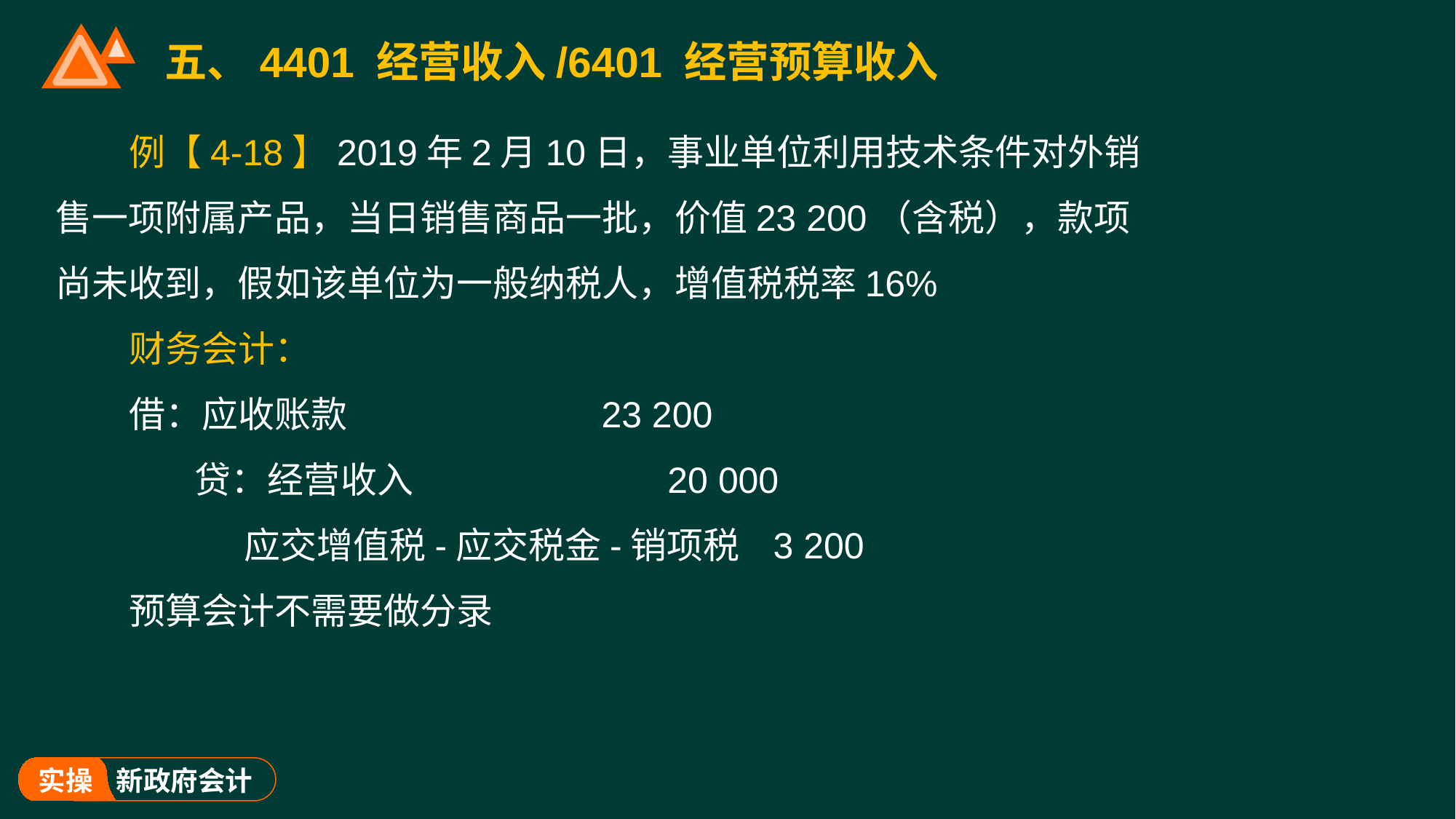

# 五、4401 经营收入/6401 经营预算收入
例【4-18】2019年2月10日，事业单位利用技术条件对外销售一项附属产品，当日销售商品一批，价值23 200（含税），款项尚未收到，假如该单位为一般纳税人，增值税税率16%
财务会计：
借：应收账款                              23 200
       贷：经营收入                              20 000
             应交增值税-应交税金-销项税   3 200
预算会计不需要做分录